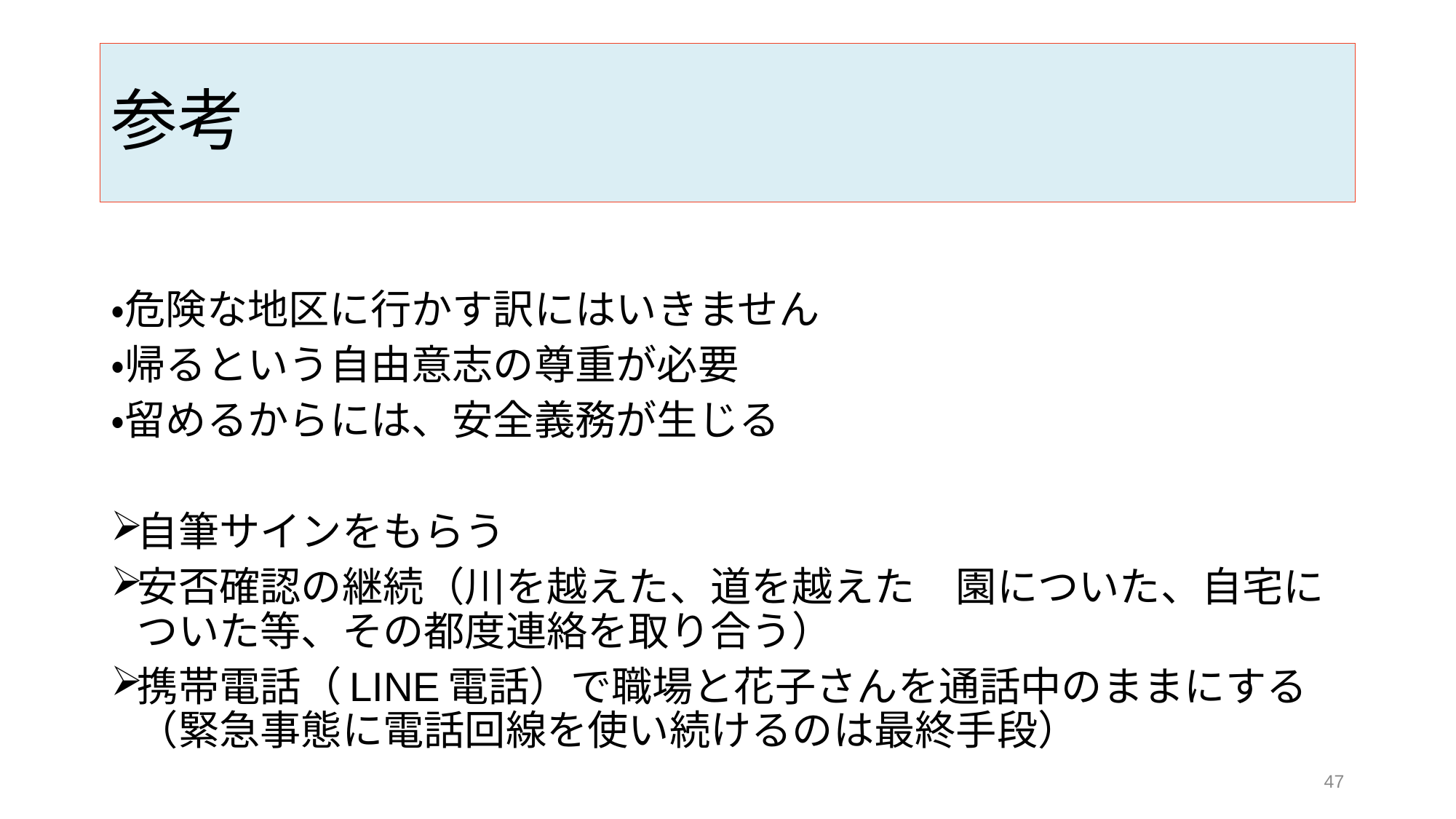

# 参考
・危険な地区に行かす訳にはいきません
・帰るという自由意志の尊重が必要
・留めるからには、安全義務が生じる

自筆サインをもらう
安否確認の継続（川を越えた、道を越えた　園についた、自宅についた等、その都度連絡を取り合う）
携帯電話（LINE電話）で職場と花子さんを通話中のままにする（緊急事態に電話回線を使い続けるのは最終手段）
47